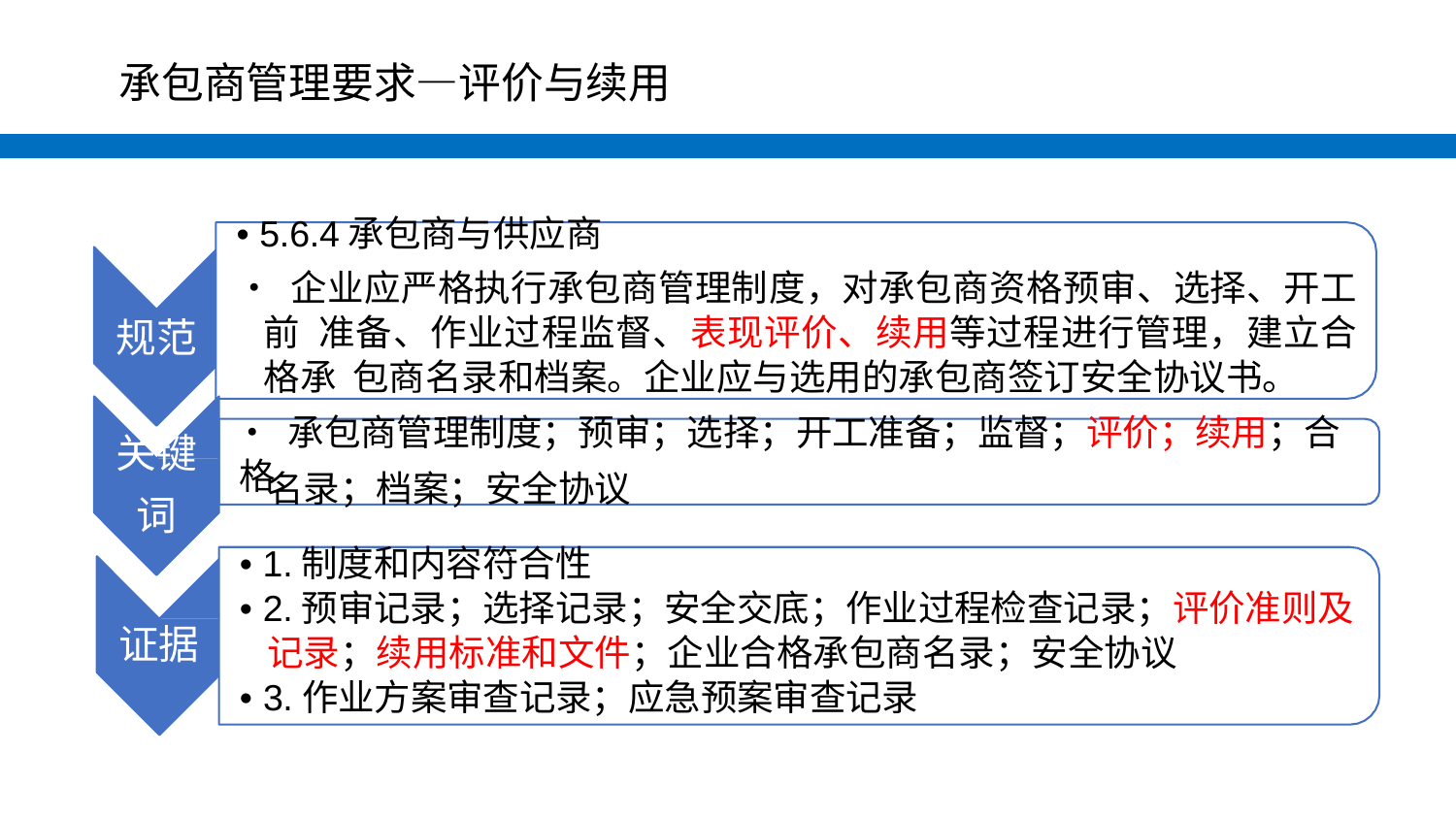

# 承包商管理要求—评价与续用
• 5.6.4承包商与供应商
• 企业应严格执行承包商管理制度，对承包商资格预审、选择、开工前  准备、作业过程监督、表现评价、续用等过程进行管理，建立合格承  包商名录和档案。企业应与选用的承包商签订安全协议书。
• 承包商管理制度；预审；选择；开工准备；监督；评价；续用；合格

规范

关键
词
名录；档案；安全协议
• 1.制度和内容符合性
• 2.预审记录；选择记录；安全交底；作业过程检查记录；评价准则及
记录；续用标准和文件；企业合格承包商名录；安全协议
• 3.作业方案审查记录；应急预案审查记录

证据